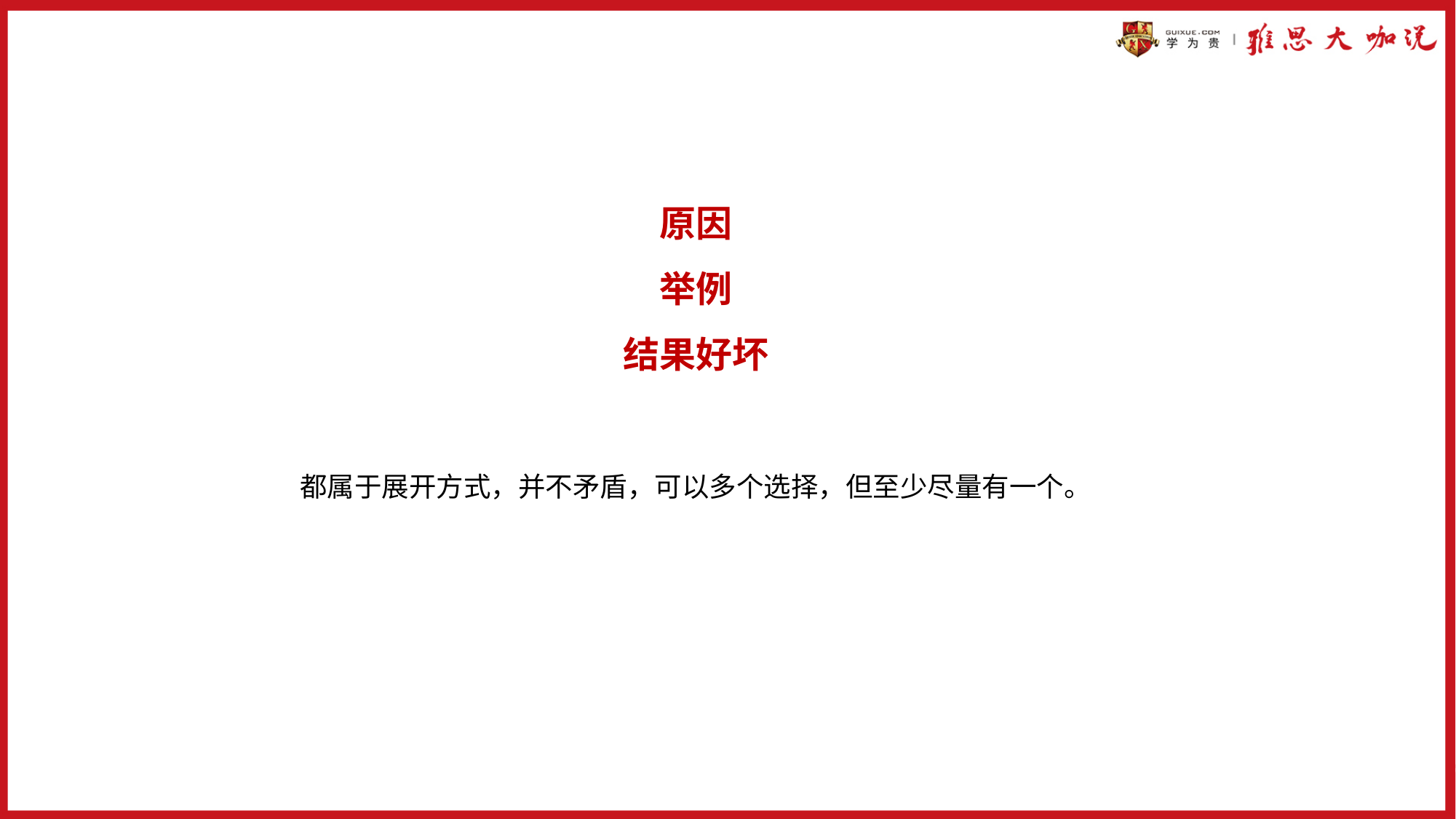

原因
举例
结果好坏
都属于展开方式，并不矛盾，可以多个选择，但至少尽量有一个。